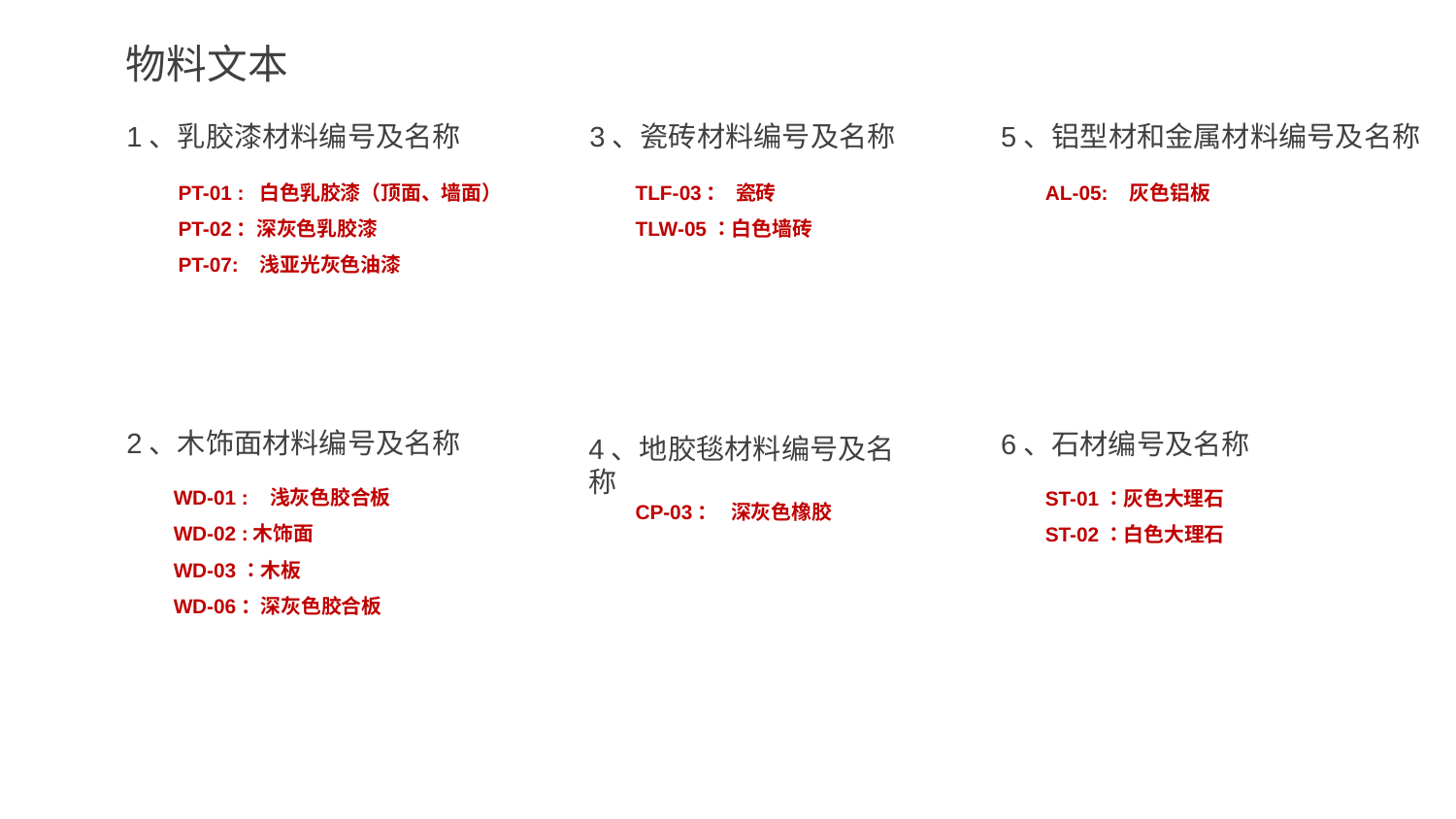

物料文本
1、乳胶漆材料编号及名称
3、瓷砖材料编号及名称
5、铝型材和金属材料编号及名称
PT-01 :  白色乳胶漆（顶面、墙面）
PT-02：深灰色乳胶漆
PT-07:   浅亚光灰色油漆

TLF-03：  瓷砖
TLW-05：白色墙砖

AL-05:   灰色铝板

2、木饰面材料编号及名称
6、石材编号及名称
4、地胶毯材料编号及名称
WD-01 :   浅灰色胶合板
WD-02 :木饰面
WD-03：木板
WD-06：深灰色胶合板

ST-01：灰色大理石
ST-02：白色大理石

CP-03：   深灰色橡胶